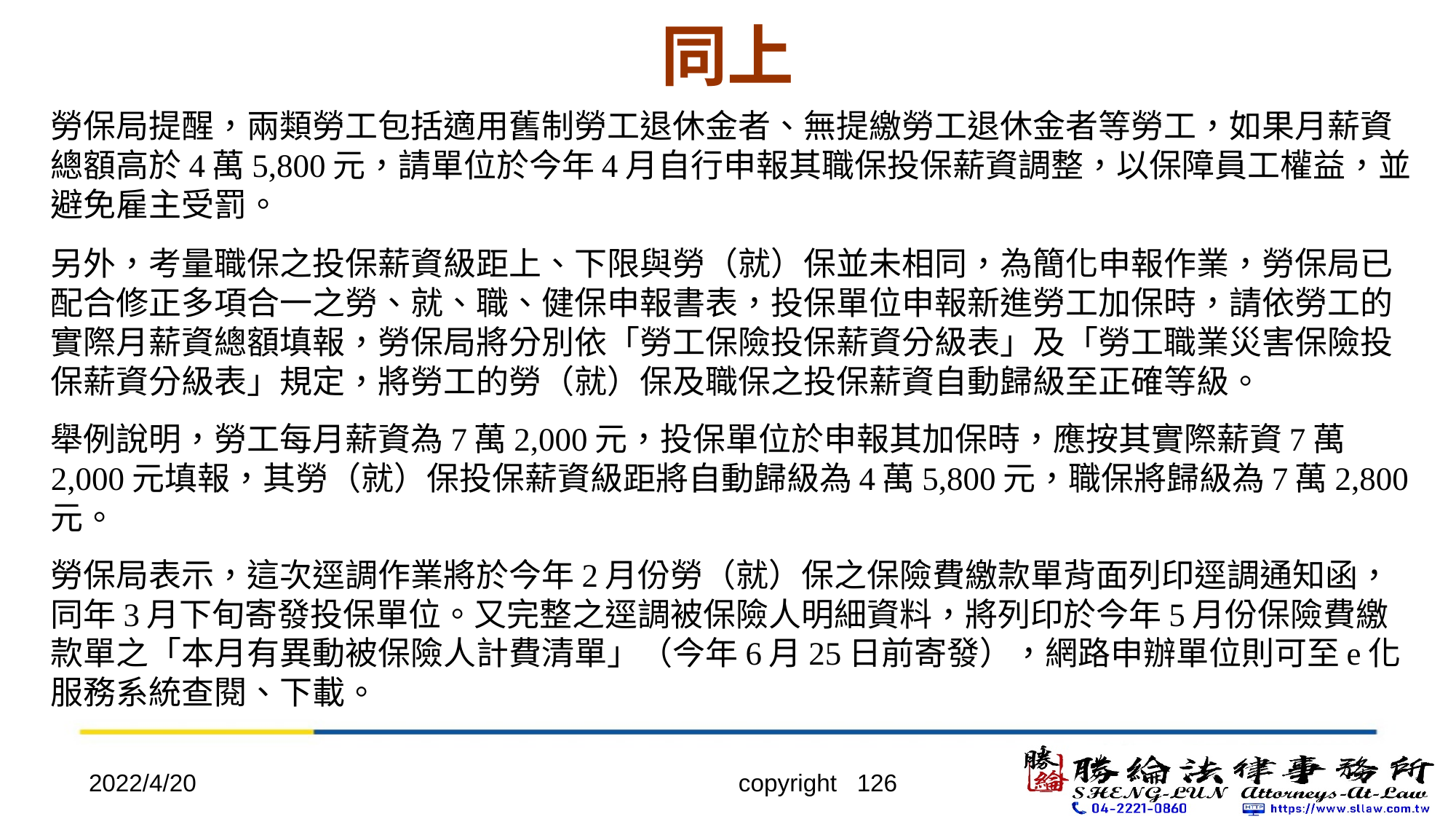

# 同上
勞保局提醒，兩類勞工包括適用舊制勞工退休金者、無提繳勞工退休金者等勞工，如果月薪資總額高於4萬5,800元，請單位於今年4月自行申報其職保投保薪資調整，以保障員工權益，並避免雇主受罰。

另外，考量職保之投保薪資級距上、下限與勞（就）保並未相同，為簡化申報作業，勞保局已配合修正多項合一之勞、就、職、健保申報書表，投保單位申報新進勞工加保時，請依勞工的實際月薪資總額填報，勞保局將分別依「勞工保險投保薪資分級表」及「勞工職業災害保險投保薪資分級表」規定，將勞工的勞（就）保及職保之投保薪資自動歸級至正確等級。

舉例說明，勞工每月薪資為7萬2,000元，投保單位於申報其加保時，應按其實際薪資7萬2,000元填報，其勞（就）保投保薪資級距將自動歸級為4萬5,800元，職保將歸級為7萬2,800元。

勞保局表示，這次逕調作業將於今年2月份勞（就）保之保險費繳款單背面列印逕調通知函，同年3月下旬寄發投保單位。又完整之逕調被保險人明細資料，將列印於今年5月份保險費繳款單之「本月有異動被保險人計費清單」（今年6月25日前寄發），網路申辦單位則可至e化服務系統查閱、下載。

2022/4/20
copyright   126